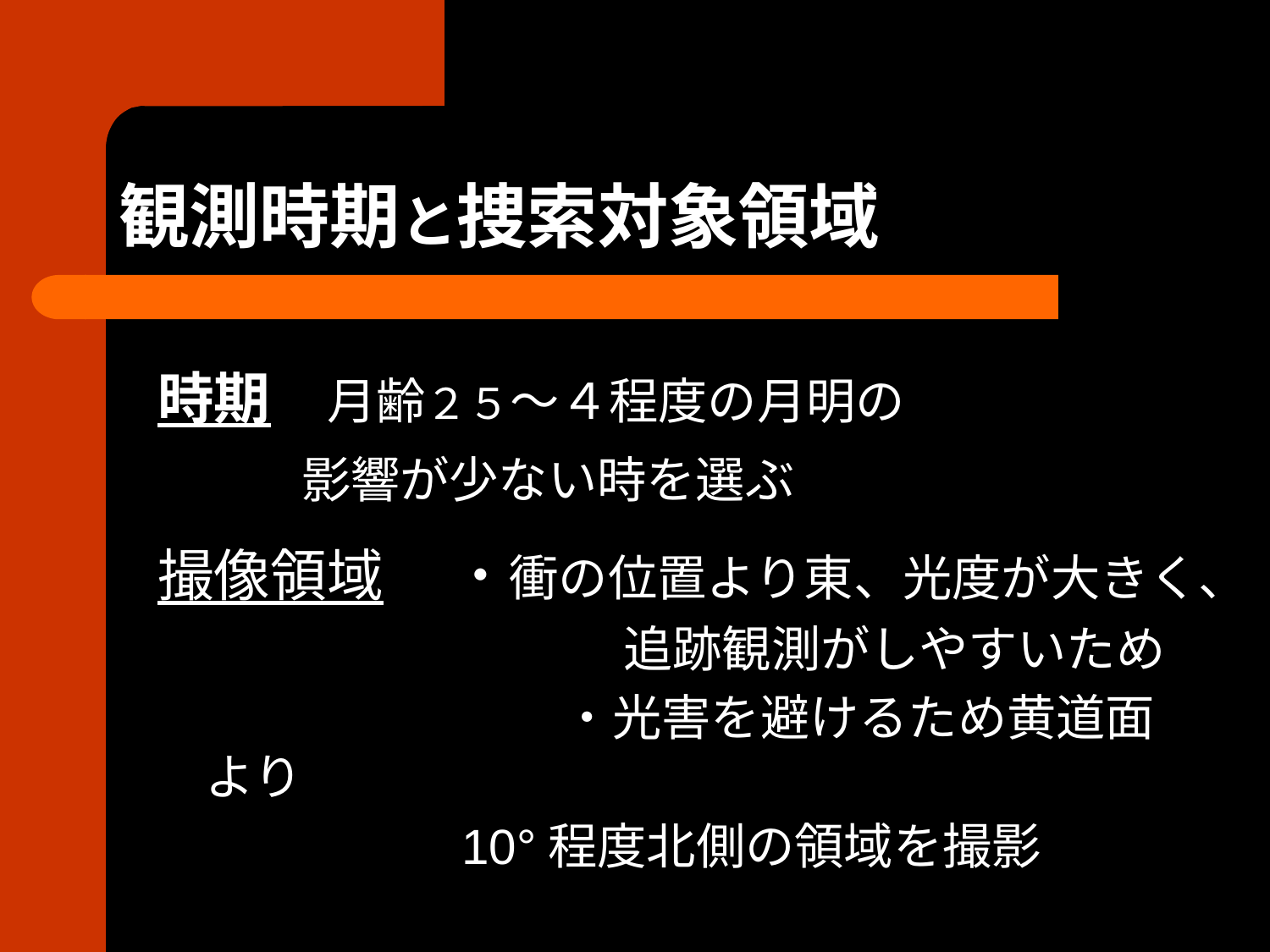

# 観測時期と捜索対象領域
時期　月齢２５～４程度の月明の
            影響が少ない時を選ぶ

撮像領域 　・衝の位置より東、光度が大きく、
　　　　　　　　  　追跡観測がしやすいため
　　　　　　　　 ・光害を避けるため黄道面より
                     　10°程度北側の領域を撮影